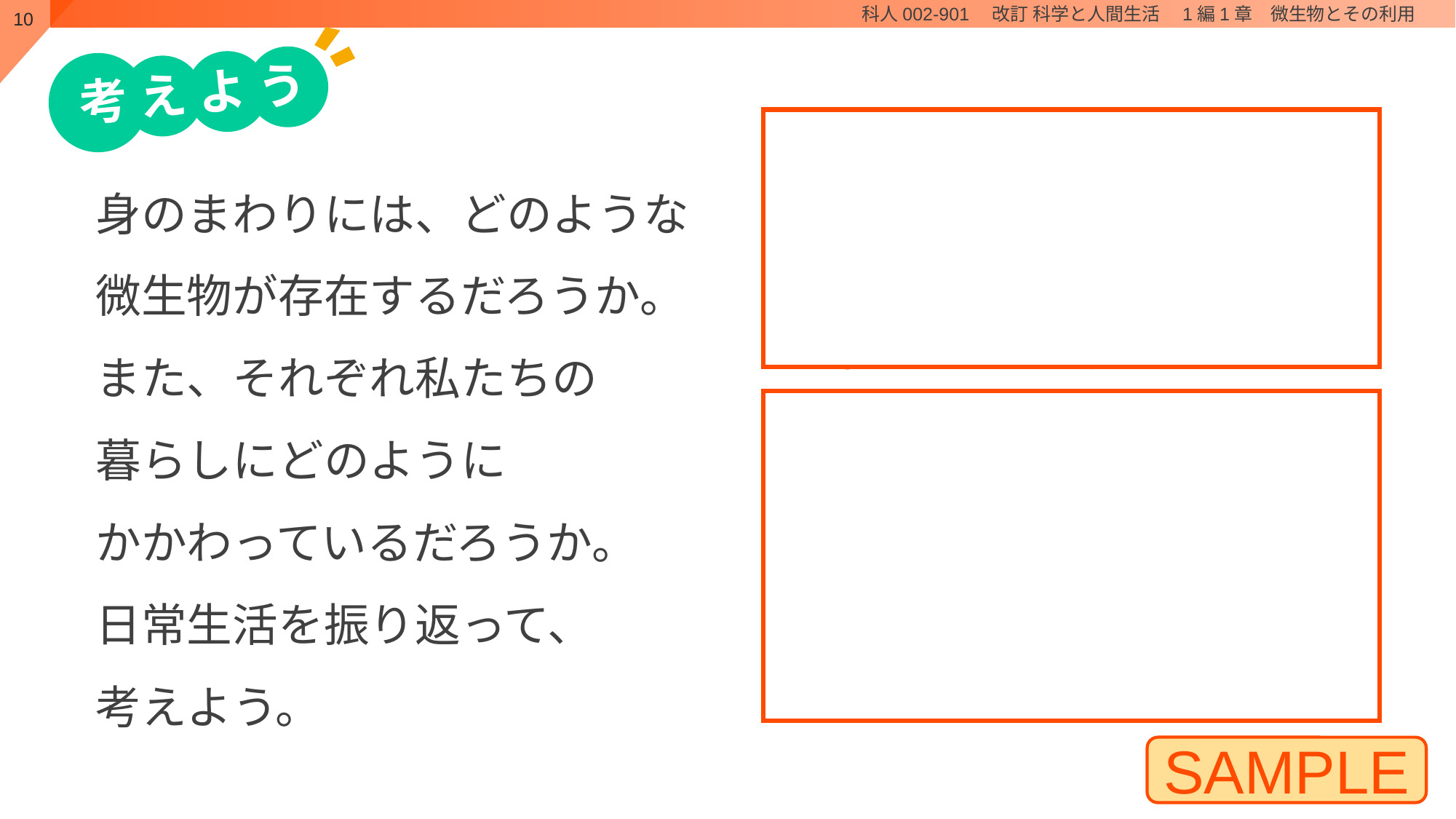

〇手のひらや口の中に存在
していて感染症の原因と
なることがある
〇土の中や表面に
存在していて分解者と
してはたらいている
など

身のまわりには、どのような
微生物が存在するだろうか。
また、それぞれ私たちの
暮らしにどのように
かかわっているだろうか。
日常生活を振り返って、
考えよう。